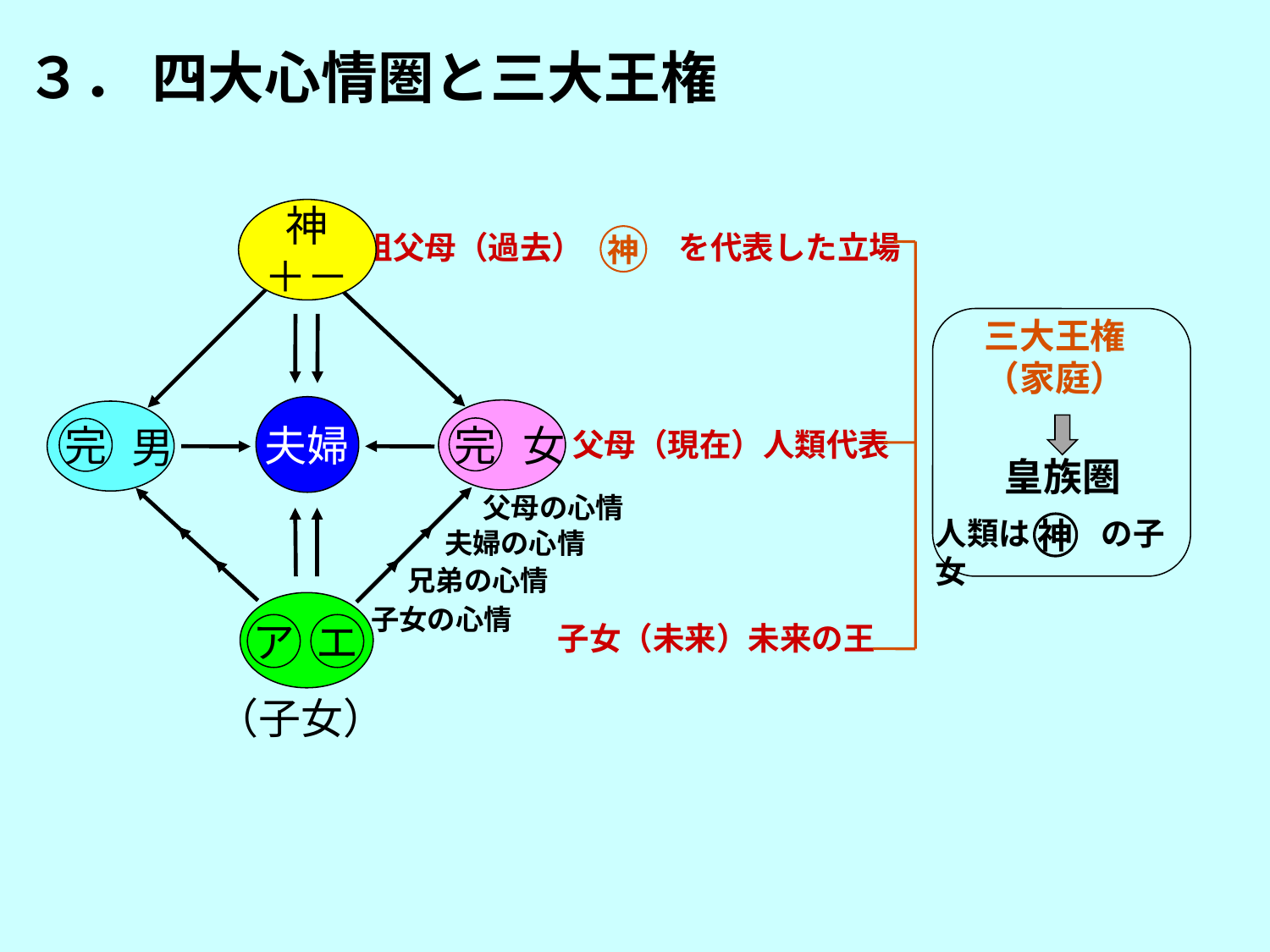

３． 四大心情圏と三大王権
神
＋－
祖父母（過去）　　　を代表した立場
神

三大王権
（家庭）

夫婦
　　女
　　男

完
完
父母（現在）人類代表

皇族圏
父母の心情

人類は　　 の子女

神
夫婦の心情

兄弟の心情

子女の心情
子女（未来）未来の王
ア
エ

（子女）